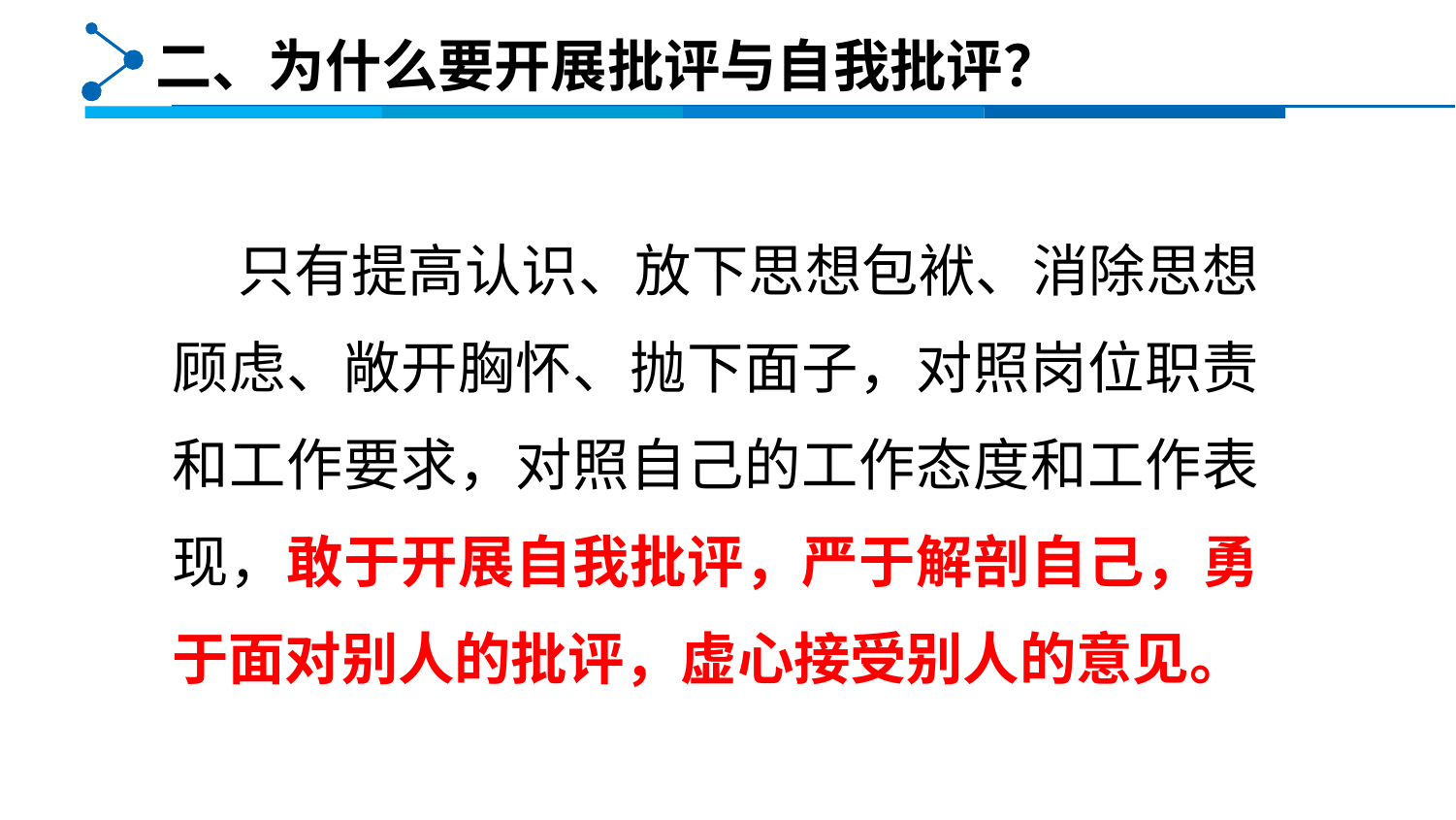

二、为什么要开展批评与自我批评？

    只有提高认识、放下思想包袱、消除思想顾虑、敞开胸怀、抛下面子，对照岗位职责和工作要求，对照自己的工作态度和工作表现，敢于开展自我批评，严于解剖自己，勇于面对别人的批评，虚心接受别人的意见。